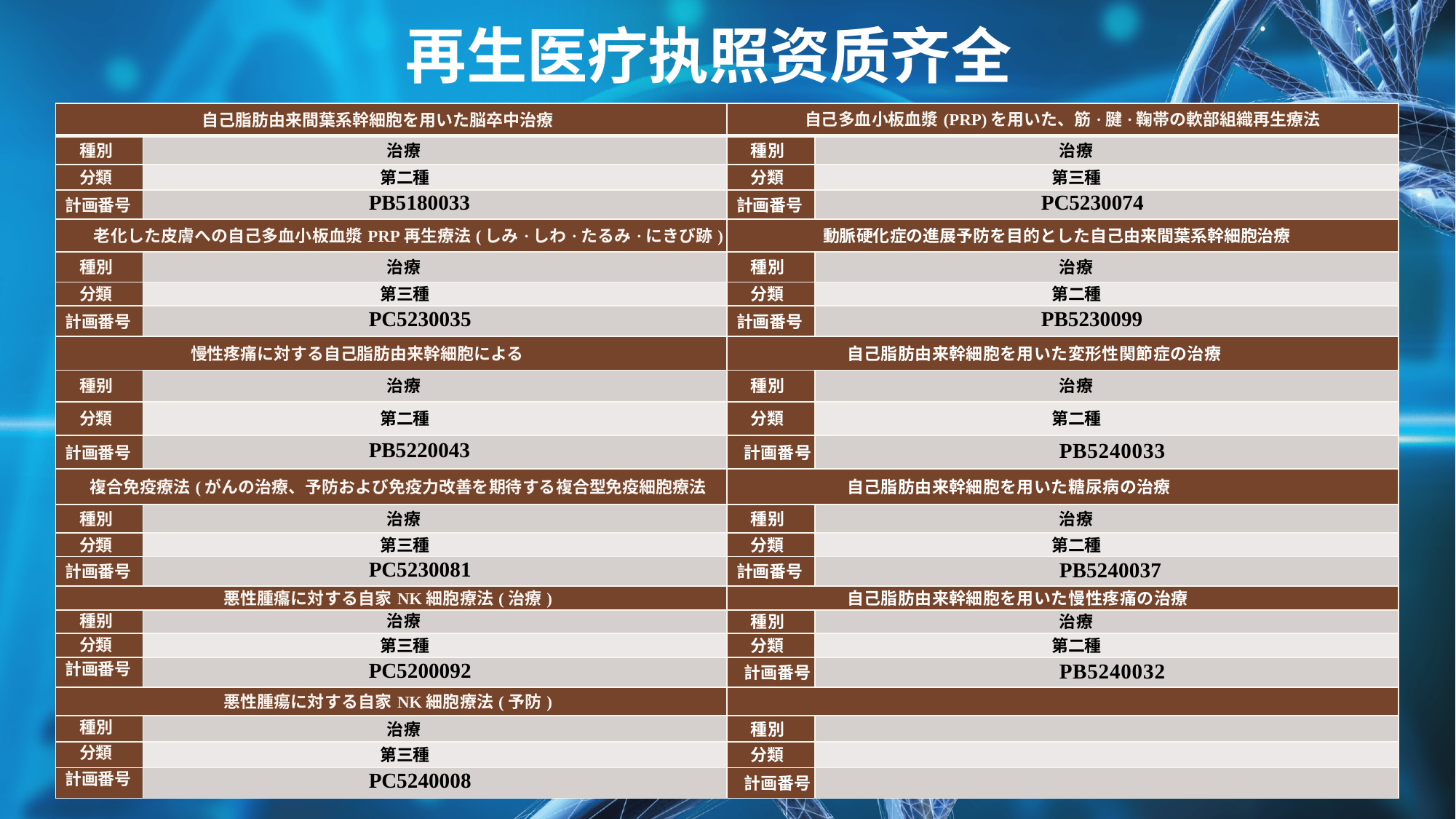

再生医疗执照资质齐全

| 自己脂肪由来間葉系幹細胞を用いた脳卒中治療 |  | 自己多血小板血漿(PRP)を用いた、筋·腱·鞠帯の軟部組織再生療法 |  |
| --- | --- | --- | --- |
| 種別 | 治療 | 種別 | 治療 |
| 分類 | 第二種 | 分類 | 第三種 |
| 計画番号 | PB5180033 | 計画番号 | PC5230074 |
| 老化した皮膚への自己多血小板血漿PRP再生療法(しみ·しわ·たるみ·にきび跡) |  | 動脈硬化症の進展予防を目的とした自己由来間葉系幹細胞治療 |  |
| 種別 | 治療 | 種別 | 治療 |
| 分類 | 第三種 | 分類 | 第二種 |
| 計画番号 | PC5230035 | 計画番号 | PB5230099 |
| 慢性疼痛に対する自己脂肪由来幹細胞による |  | 自己脂肪由来幹細胞を用いた変形性関節症の治療 |  |
| 種别 | 治療 | 種別 | 治療 |
| 分類 | 第二種 | 分類 | 第二種 |
| 計画番号 | PB5220043 | 計画番号 | PB5240033 |
| 複合免疫療法(がんの治療、予防および免疫力改善を期待する複合型免疫細胞療法 |  | 自己脂肪由来幹細胞を用いた糖尿病の治療 |  |
| 種別 | 治療 | 種别 | 治療 |
| 分類 | 第三種 | 分類 | 第二種 |
| 計画番号 | PC5230081 | 計画番号 | PB5240037 |
| 悪性腫癟に対する自家NK細胞療法(治療) |  | 自己脂肪由来幹細胞を用いた慢性疼痛の治療 |  |
| 種别 | 治療 | 種別 | 治療 |
| 分類 | 第三種 | 分類 | 第二種 |
| 計画番号 | PC5200092 | 計画番号 | PB5240032 |
| 悪性腫瘍に対する自家NK細胞療法(予防) |  |  |  |
| 種別 | 治療 | 種別 |  |
| 分類 | 第三種 | 分類 |  |
| 計画番号 | PC5240008 | 計画番号 |  |
e7d195523061f1c0600ade85ab8d19863d296bbd6d3c8047FB0A4867354E4F1E3A7DEAE3C4C4B5C9777EC9E9D7F78045DB0296A4194571101A21F67FC7D6C39966CE50B69116E2EE84E571E25F3C0CCE91421B3965B467F7600BD27C39FD67466EBF7D0389DF918AE5BFD4FA307A3BD99DE5BFEE7916ED8E498AD63EB254B16D2EE3F0AF3B8310F7996519141B529B9F